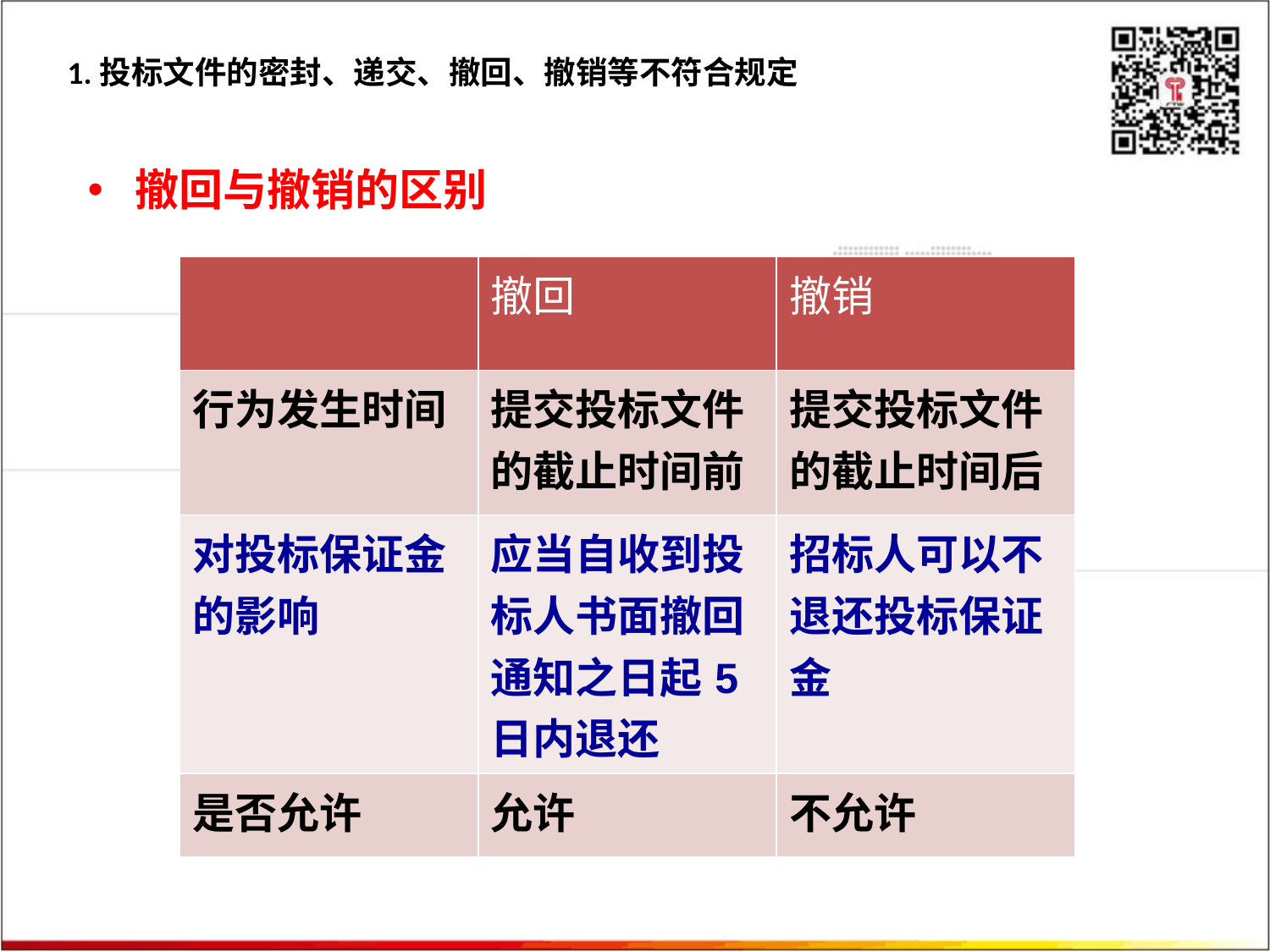

1.投标文件的密封、递交、撤回、撤销等不符合规定
撤回与撤销的区别

|  | 撤回 | 撤销 |
| --- | --- | --- |
| 行为发生时间 | 提交投标文件的截止时间前 | 提交投标文件的截止时间后 |
| 对投标保证金的影响 | 应当自收到投标人书面撤回通知之日起5日内退还 | 招标人可以不退还投标保证金 |
| 是否允许 | 允许 | 不允许 |